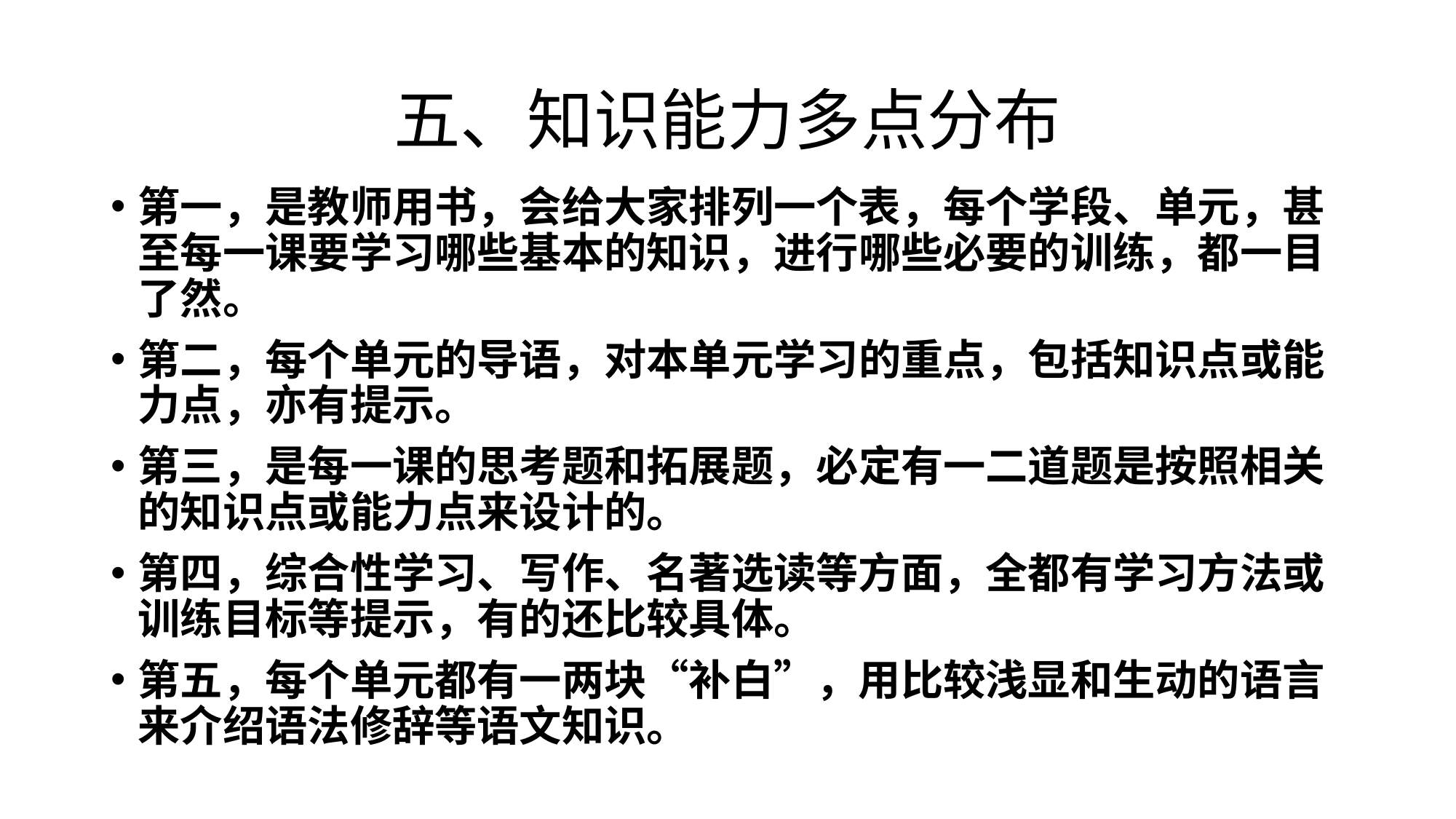

# 五、知识能力多点分布
第一，是教师用书，会给大家排列一个表，每个学段、单元，甚至每一课要学习哪些基本的知识，进行哪些必要的训练，都一目了然。
第二，每个单元的导语，对本单元学习的重点，包括知识点或能力点，亦有提示。
第三，是每一课的思考题和拓展题，必定有一二道题是按照相关的知识点或能力点来设计的。
第四，综合性学习、写作、名著选读等方面，全都有学习方法或训练目标等提示，有的还比较具体。
第五，每个单元都有一两块“补白”，用比较浅显和生动的语言来介绍语法修辞等语文知识。